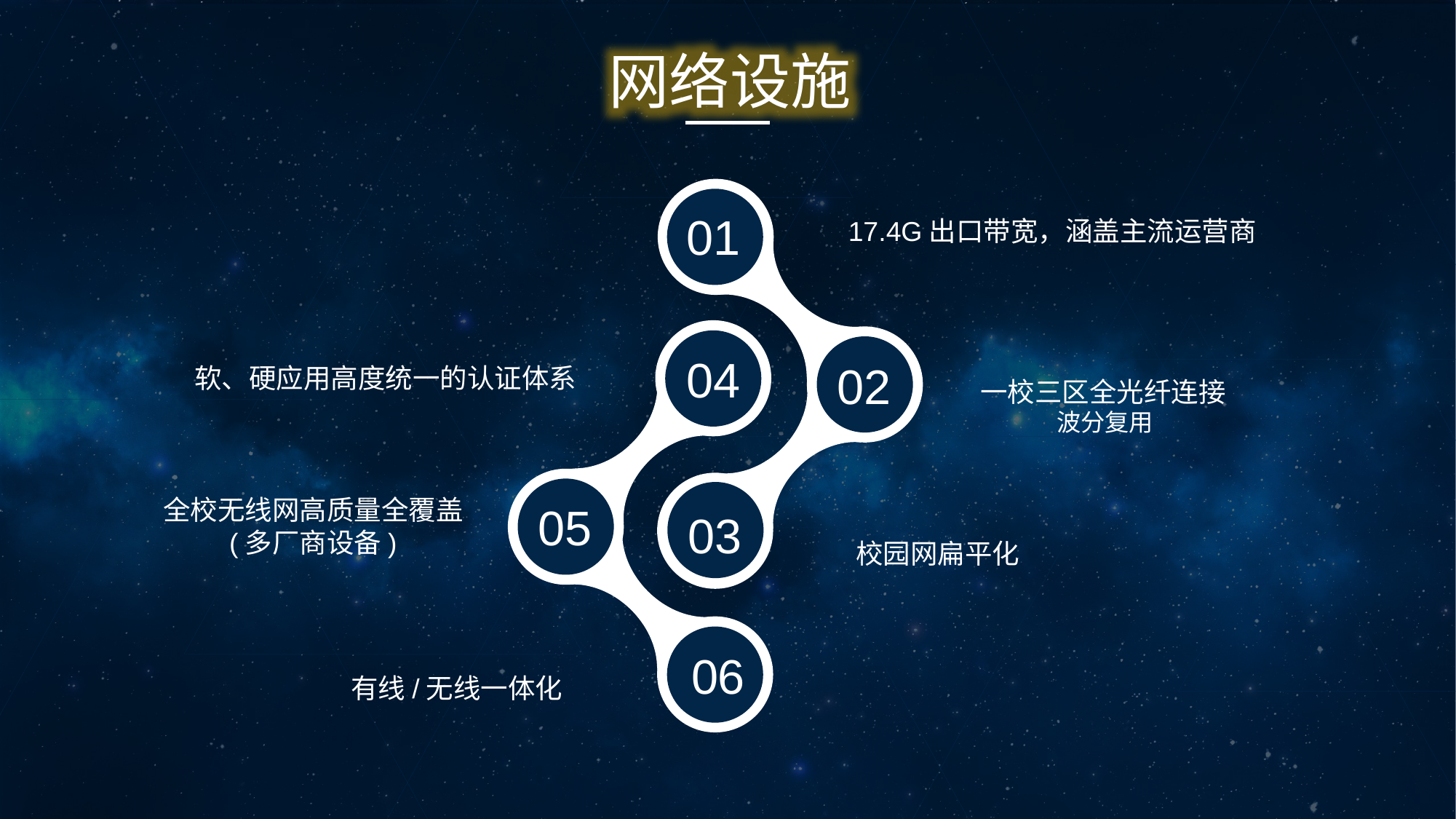

网络设施

01
17.4G出口带宽，涵盖主流运营商

04
02
软、硬应用高度统一的认证体系
一校三区全光纤连接
波分复用

全校无线网高质量全覆盖
(多厂商设备)
05
03
校园网扁平化

06
有线/无线一体化